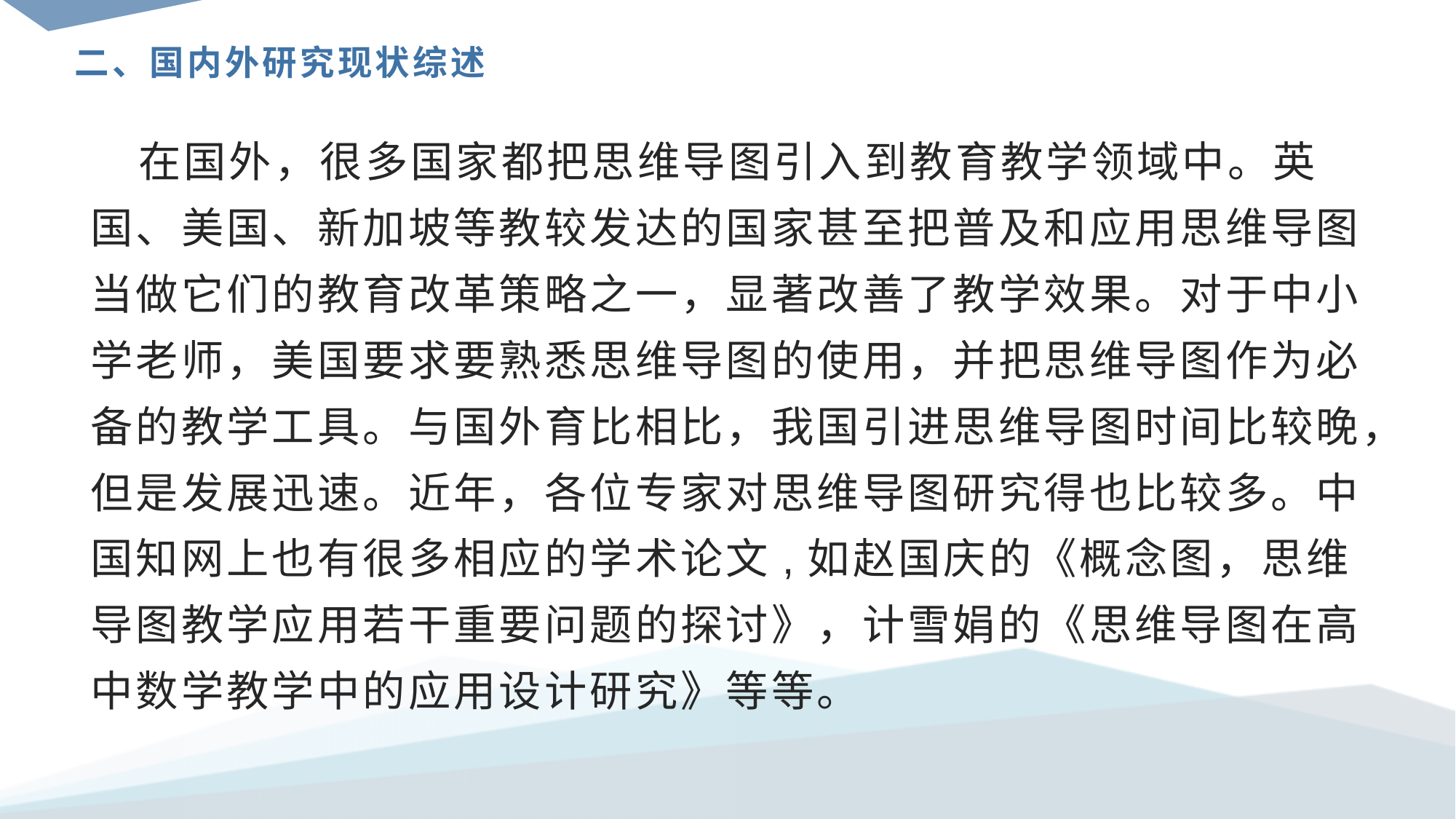

# 二、国内外研究现状综述
   在国外，很多国家都把思维导图引入到教育教学领域中。英国、美国、新加坡等教较发达的国家甚至把普及和应用思维导图当做它们的教育改革策略之一，显著改善了教学效果。对于中小学老师，美国要求要熟悉思维导图的使用，并把思维导图作为必备的教学工具。与国外育比相比，我国引进思维导图时间比较晚，但是发展迅速。近年，各位专家对思维导图研究得也比较多。中国知网上也有很多相应的学术论文,如赵国庆的《概念图，思维导图教学应用若干重要问题的探讨》，计雪娟的《思维导图在高中数学教学中的应用设计研究》等等。